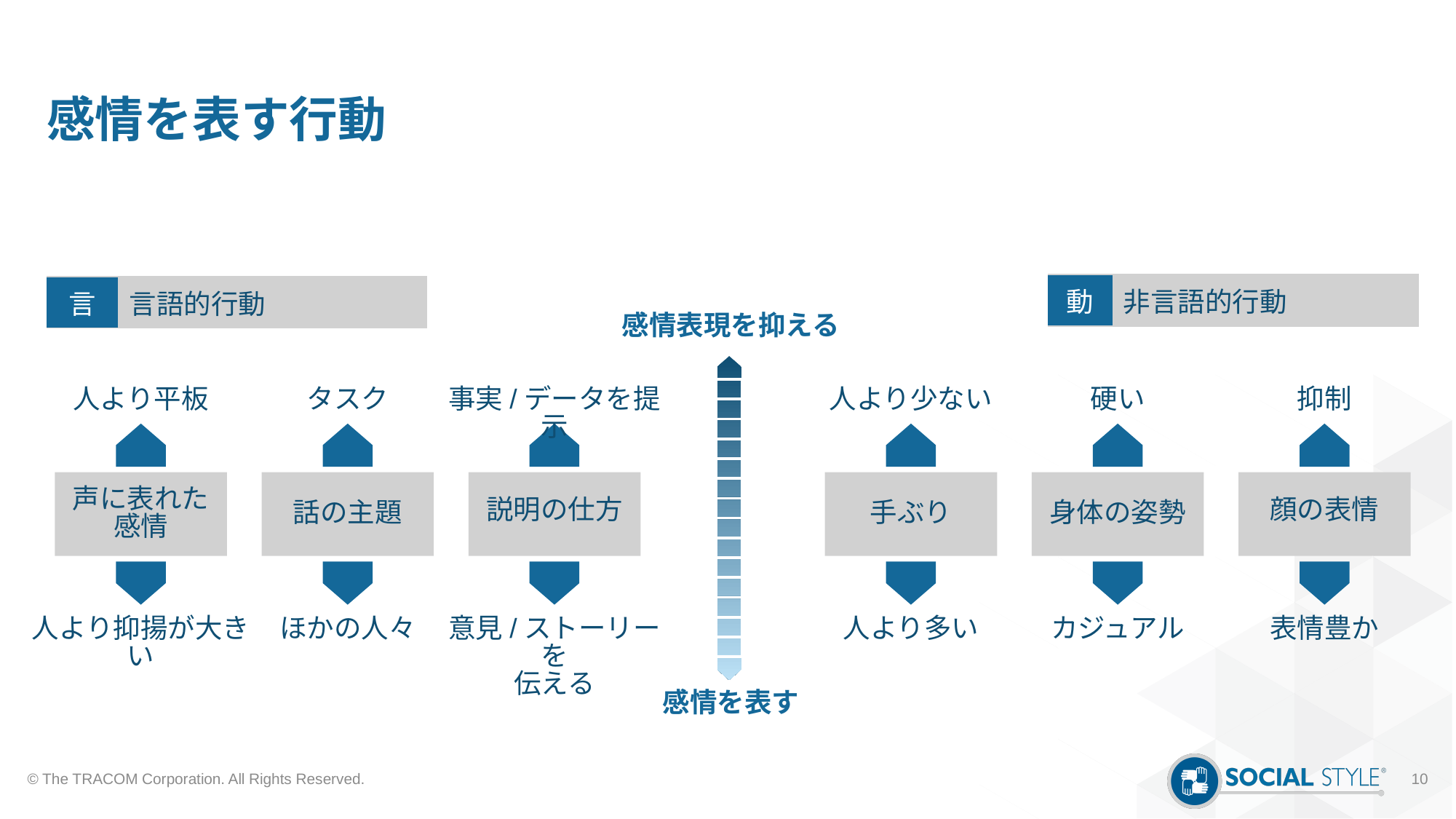

# 感情を表す行動
| 動 | 非言語的行動 |
| --- | --- |
| 言 | 言語的行動 |
| --- | --- |
感情表現を抑える
人より平板

声に表れた
感情

人より抑揚が大きい
タスク

話の主題

ほかの人々
事実/データを提示

説明の仕方

意見/ストーリーを
伝える
人より少ない

手ぶり

人より多い
硬い

身体の姿勢

カジュアル
抑制

顔の表情

表情豊か

感情を表す
© The TRACOM Corporation. All Rights Reserved.
10